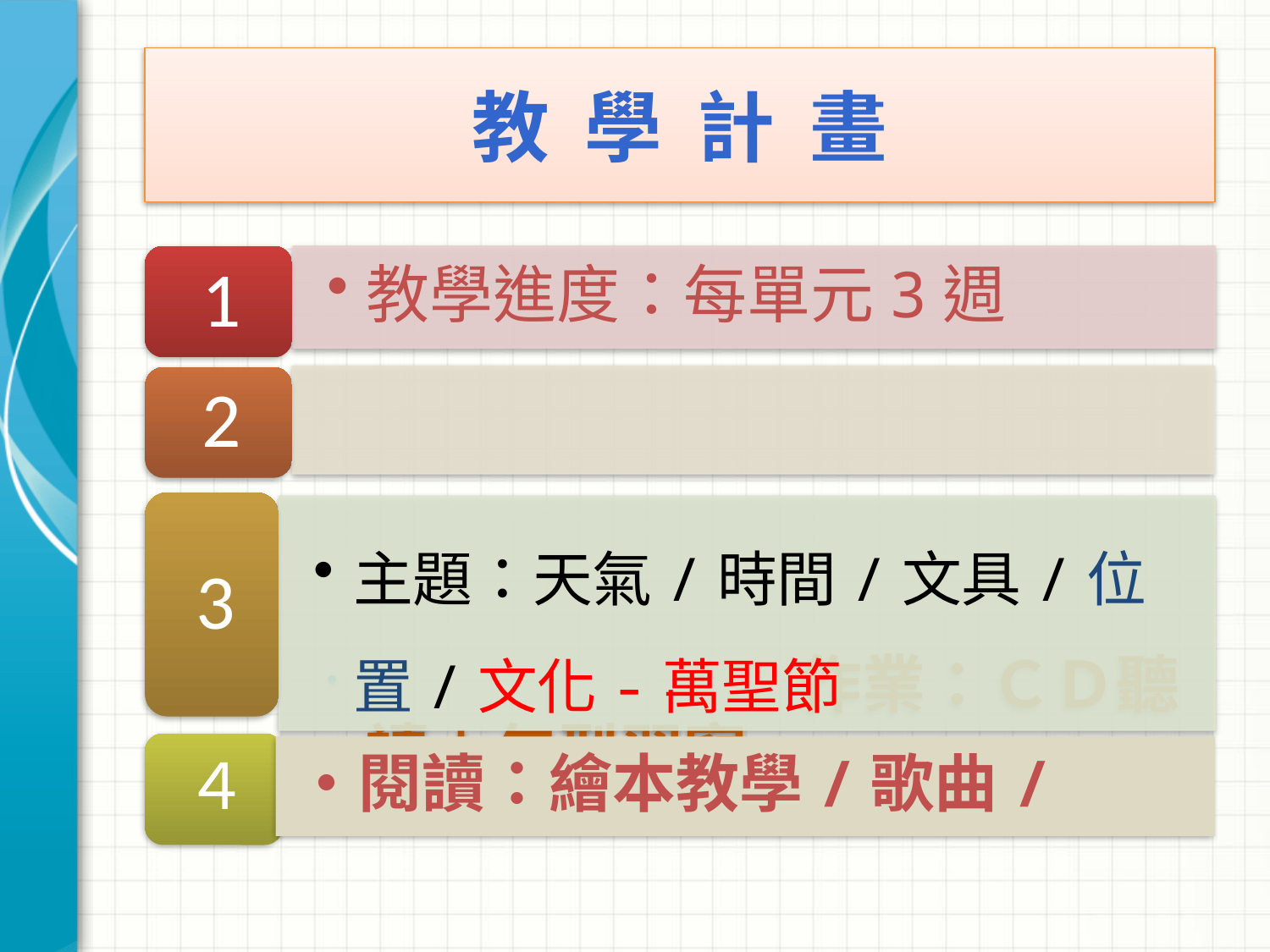

#
教  學  計  畫
教學進度：每單元3週
1
                                                           作業：ＣＤ聽讀＋句型習寫
2
主題：天氣/時間/文具/位置/文化-萬聖節
3
４
・閱讀：繪本教學/歌曲/